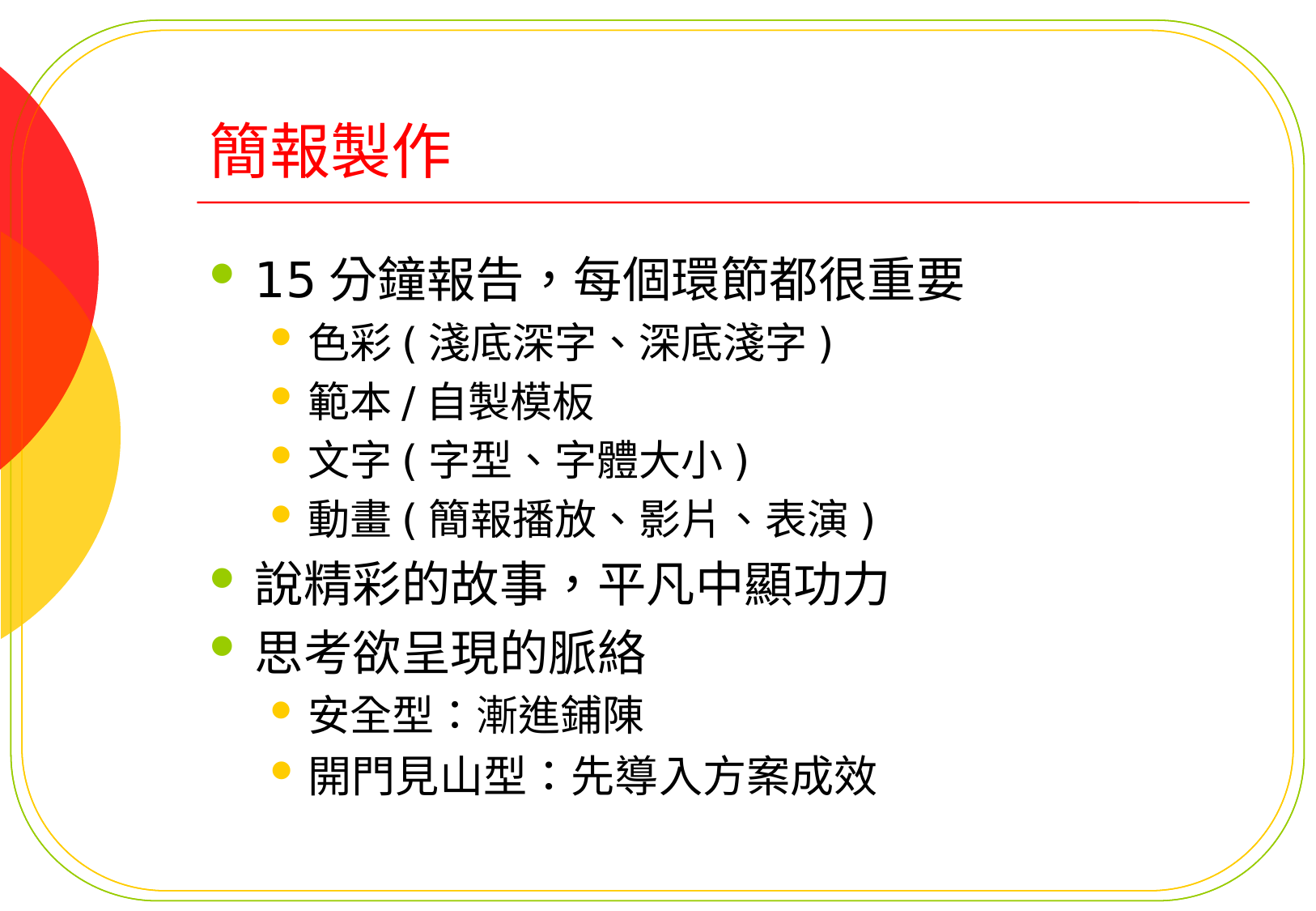

# 簡報製作
15分鐘報告，每個環節都很重要
色彩(淺底深字、深底淺字)
範本/自製模板
文字(字型、字體大小)
動畫(簡報播放、影片、表演)
說精彩的故事，平凡中顯功力
思考欲呈現的脈絡
安全型：漸進鋪陳
開門見山型：先導入方案成效